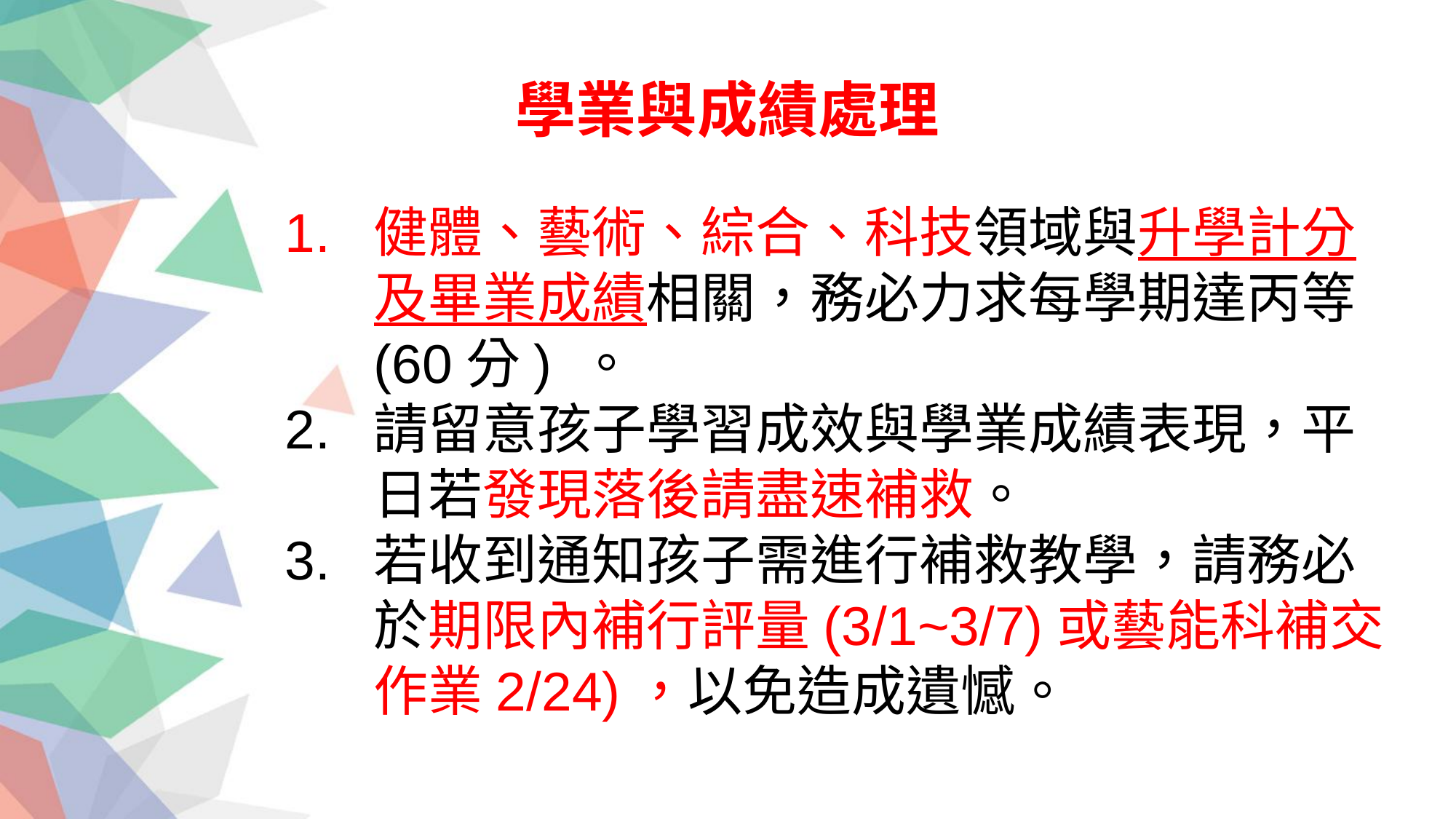

# 學業與成績處理
健體、藝術、綜合、科技領域與升學計分及畢業成績相關，務必力求每學期達丙等(60分) 。
請留意孩子學習成效與學業成績表現，平日若發現落後請盡速補救。
若收到通知孩子需進行補救教學，請務必於期限內補行評量(3/1~3/7)或藝能科補交作業2/24)，以免造成遺憾。